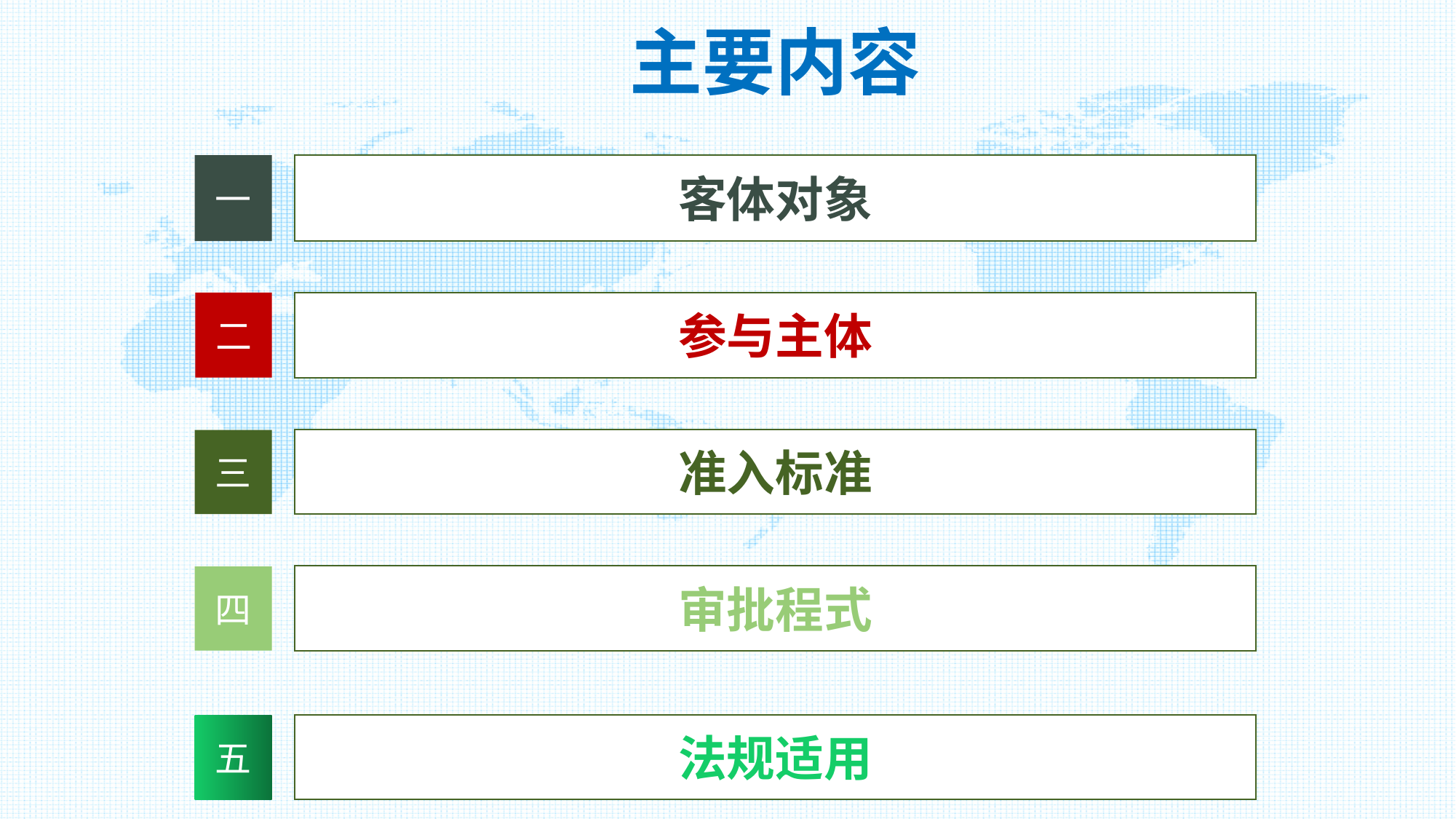

主要内容
客体对象
一
二
参与主体
准入标准
三
审批程式
四
法规适用
五